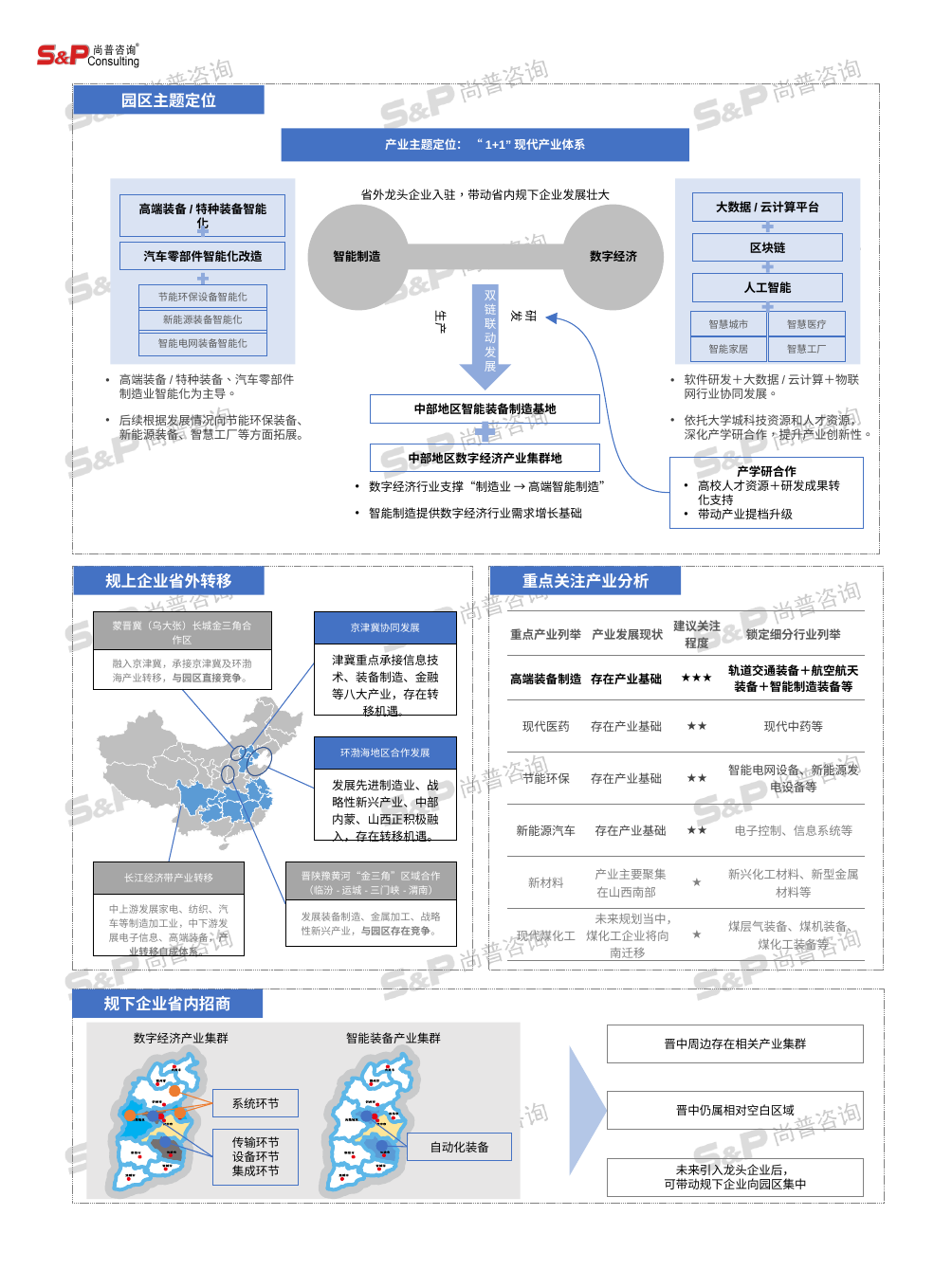

园区主题定位
产业主题定位： “1+1”现代产业体系

省外龙头企业入驻，带动省内规下企业发展壮大

大数据/云计算平台
高端装备/特种装备智能化

双链联动发展
生产
研发

区块链
汽车零部件智能化改造
智能制造
数字经济

人工智能
节能环保设备智能化

新能源装备智能化
智慧城市
智慧医疗
智能电网装备智能化
智能家居
智慧工厂
高端装备/特种装备、汽车零部件制造业智能化为主导。
后续根据发展情况向节能环保装备、新能源装备、智慧工厂等方面拓展。
软件研发＋大数据/云计算＋物联网行业协同发展。
依托大学城科技资源和人才资源，深化产学研合作，提升产业创新性。
中部地区智能装备制造基地

中部地区数字经济产业集群地
产学研合作
高校人才资源＋研发成果转化支持
带动产业提档升级
数字经济行业支撑“制造业 → 高端智能制造”
智能制造提供数字经济行业需求增长基础

规上企业省外转移
重点关注产业分析
| 蒙晋冀（乌大张）长城金三角合作区 |
| --- |
| 融入京津冀，承接京津冀及环渤海产业转移，与园区直接竞争。 |
| 京津冀协同发展 |
| --- |
| 津冀重点承接信息技术、装备制造、金融等八大产业，存在转移机遇。 |
| 重点产业列举 | 产业发展现状 | 建议关注程度 | 锁定细分行业列举 |
| --- | --- | --- | --- |
| 高端装备制造 | 存在产业基础 | ★★★ | 轨道交通装备＋航空航天装备＋智能制造装备等 |
| 现代医药 | 存在产业基础 | ★★ | 现代中药等 |
| 节能环保 | 存在产业基础 | ★★ | 智能电网设备、新能源发电设备等 |
| 新能源汽车 | 存在产业基础 | ★★ | 电子控制、信息系统等 |
| 新材料 | 产业主要聚集在山西南部 | ★ | 新兴化工材料、新型金属材料等 |
| 现代煤化工 | 未来规划当中，煤化工企业将向南迁移 | ★ | 煤层气装备、煤机装备、煤化工装备等 |

| 环渤海地区合作发展 |
| --- |
| 发展先进制造业、战略性新兴产业、中部内蒙、山西正积极融入，存在转移机遇。 |

| 晋陕豫黄河“金三角”区域合作 （临汾-运城-三门峡-渭南） |
| --- |
| 发展装备制造、金属加工、战略性新兴产业，与园区存在竞争。 |
| 长江经济带产业转移 |
| --- |
| 中上游发展家电、纺织、汽车等制造加工业，中下游发展电子信息、高端装备，产业转移自成体系。 |

规下企业省内招商

数字经济产业集群
智能装备产业集群

系统环节
传输环节
设备环节
集成环节
自动化装备
晋中周边存在相关产业集群
晋中仍属相对空白区域
未来引入龙头企业后，
可带动规下企业向园区集中